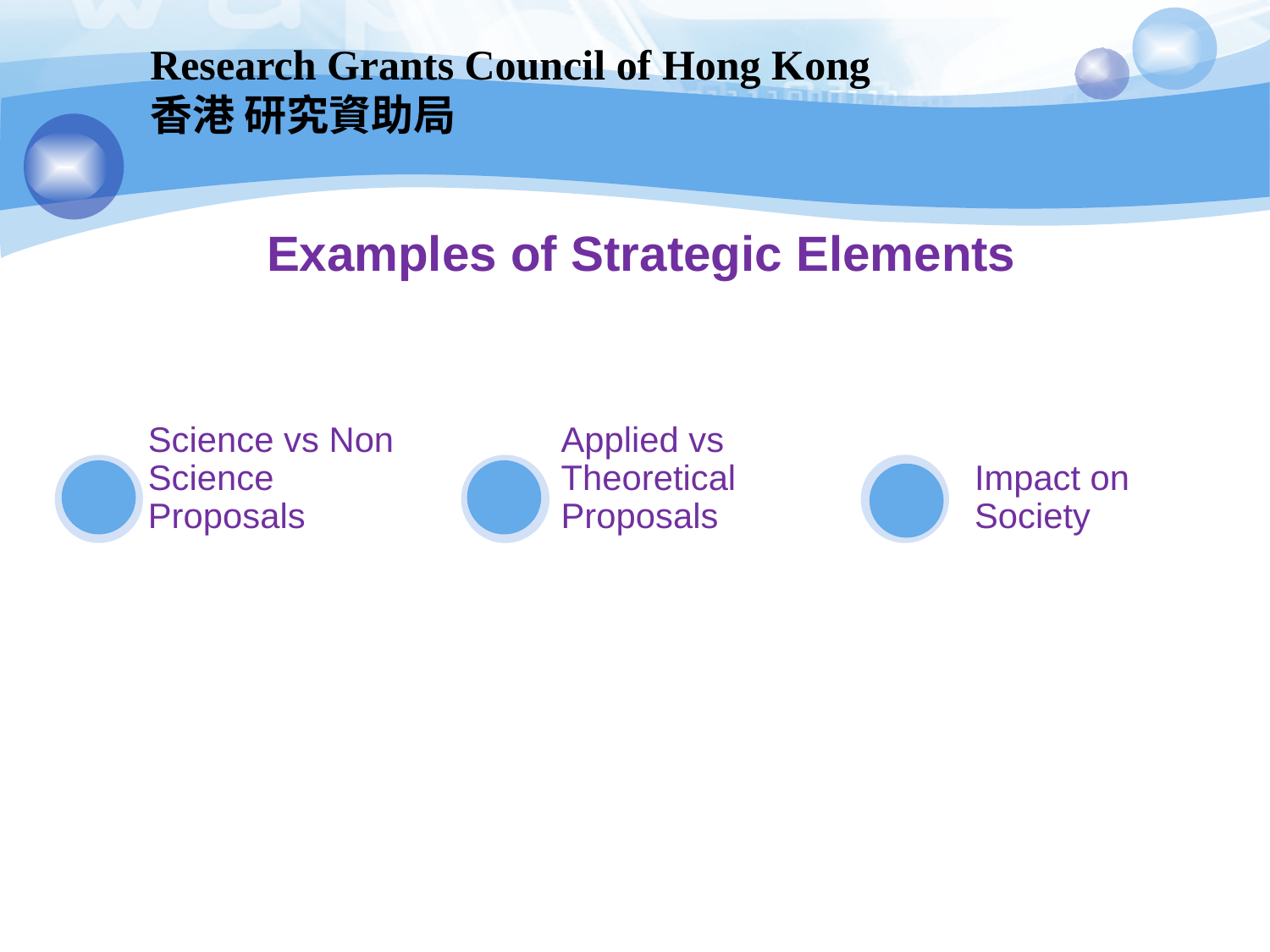

Research Grants Council of Hong Kong
香港 研究資助局
Examples of Strategic Elements

Science vs Non Science Proposals
Applied vs Theoretical Proposals
Impact on Society